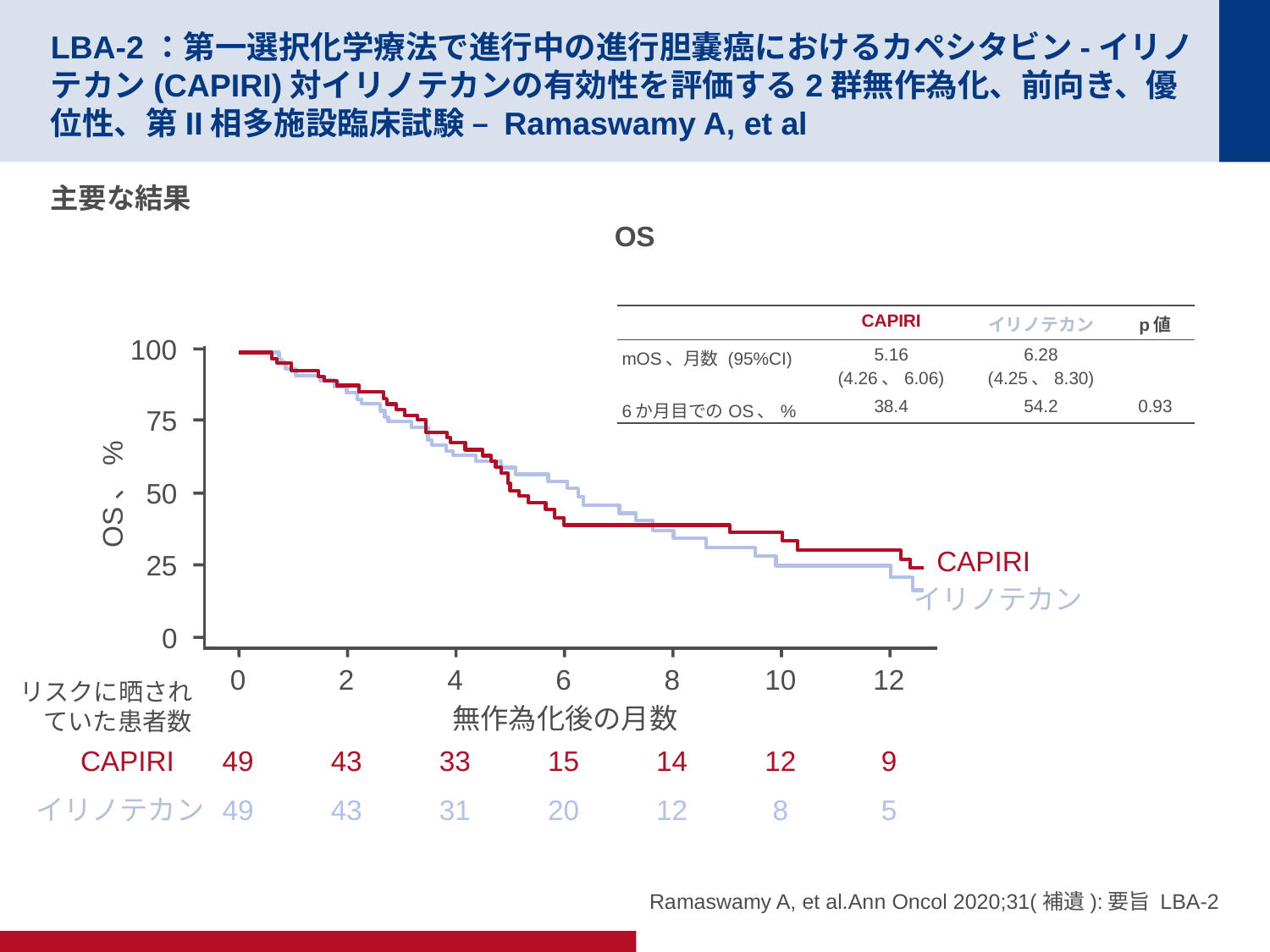

# LBA-2：第一選択化学療法で進行中の進行胆嚢癌におけるカペシタビン-イリノテカン(CAPIRI)対イリノテカンの有効性を評価する2群無作為化、前向き、優位性、第II相多施設臨床試験 – Ramaswamy A, et al
主要な結果

OS
100

75

50
OS、%

25

0

CAPIRI
イリノテカン

0
2
4
6
8
10
12
リスクに晒されていた患者数
無作為化後の月数
CAPIRI
49
43
33
15
14
12
9
イリノテカン
49
43
31
20
12
8
5
|  | CAPIRI | イリノテカン | p値 |
| --- | --- | --- | --- |
| mOS、月数 (95%CI) | 5.16 (4.26、6.06) | 6.28 (4.25、8.30) |  |
| 6か月目でのOS、% | 38.4 | 54.2 | 0.93 |
Ramaswamy A, et al.Ann Oncol 2020;31(補遺):要旨 LBA-2